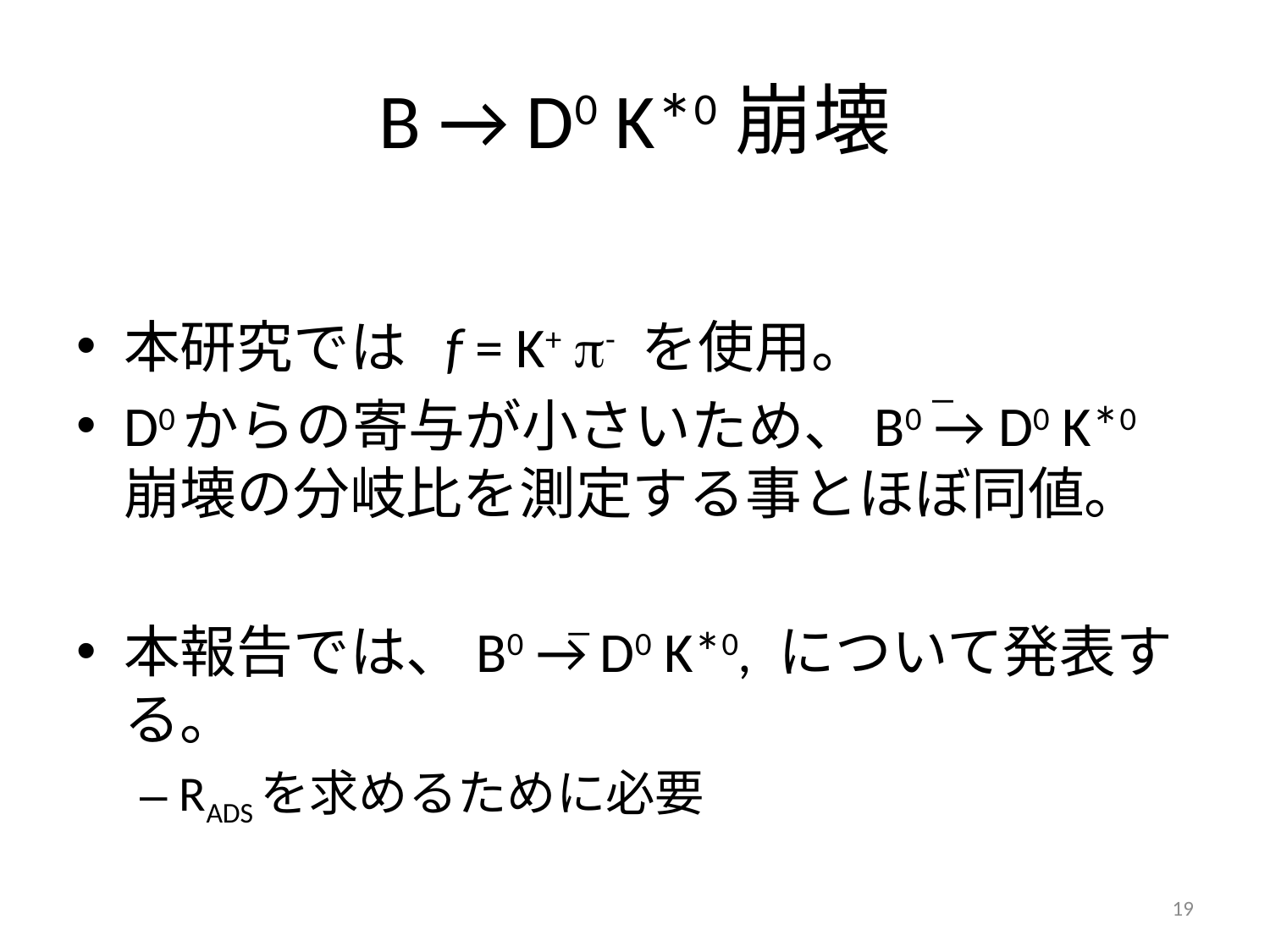

# B → D0 K*0崩壊
本研究では  f = K+ π- を使用。
D0からの寄与が小さいため、B0 → D0 K*0 崩壊の分岐比を測定する事とほぼ同値。

本報告では、B0 → D0 K*0, について発表する。
RADSを求めるために必要
_
_
19